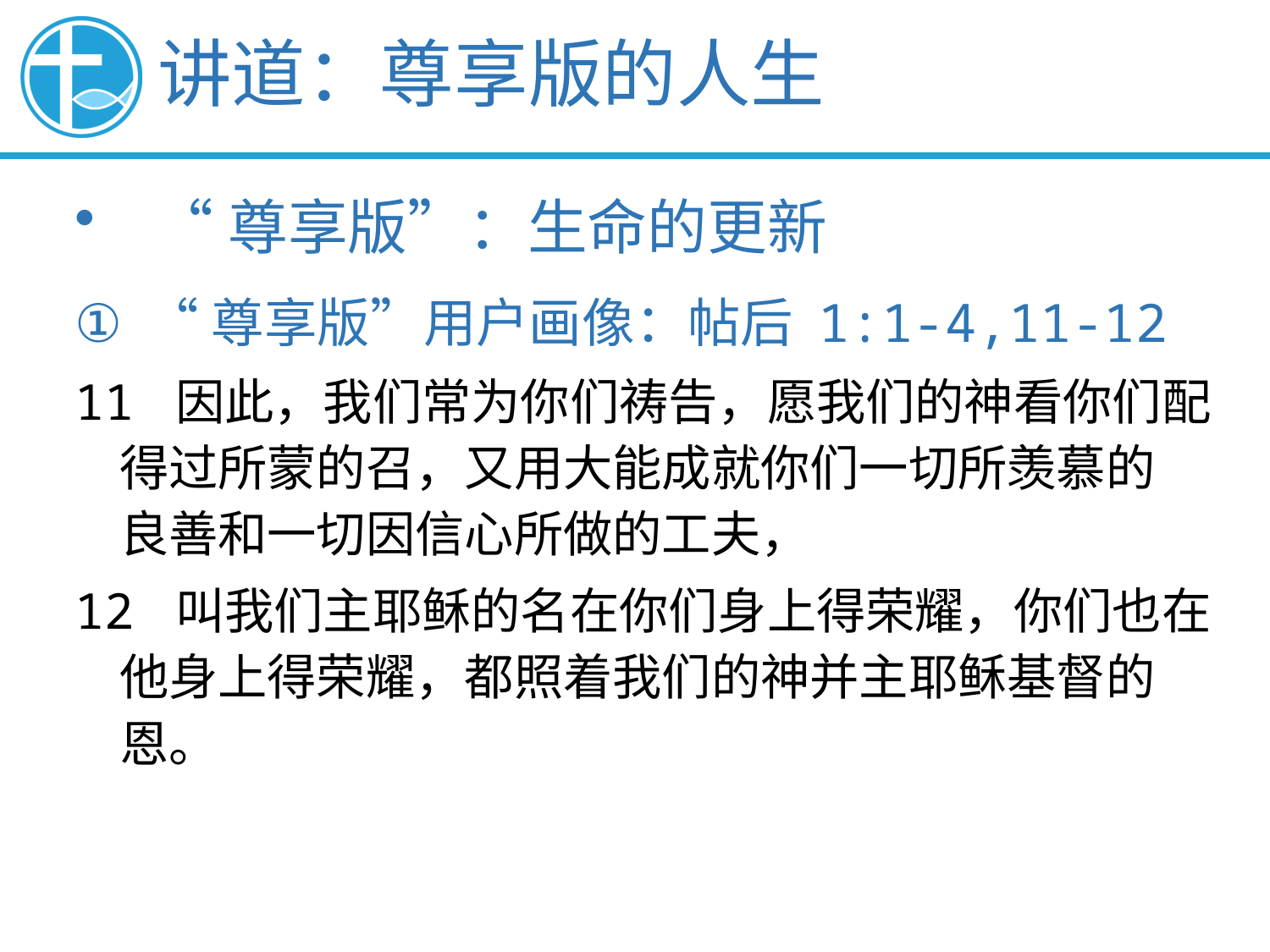

讲道：尊享版的人生
“尊享版”：生命的更新
“尊享版”用户画像：帖后 1:1-4,11-12
11 因此，我们常为你们祷告，愿我们的神看你们配
   得过所蒙的召，又用大能成就你们一切所羡慕的
   良善和一切因信心所做的工夫，
12 叫我们主耶稣的名在你们身上得荣耀，你们也在
   他身上得荣耀，都照着我们的神并主耶稣基督的
   恩。